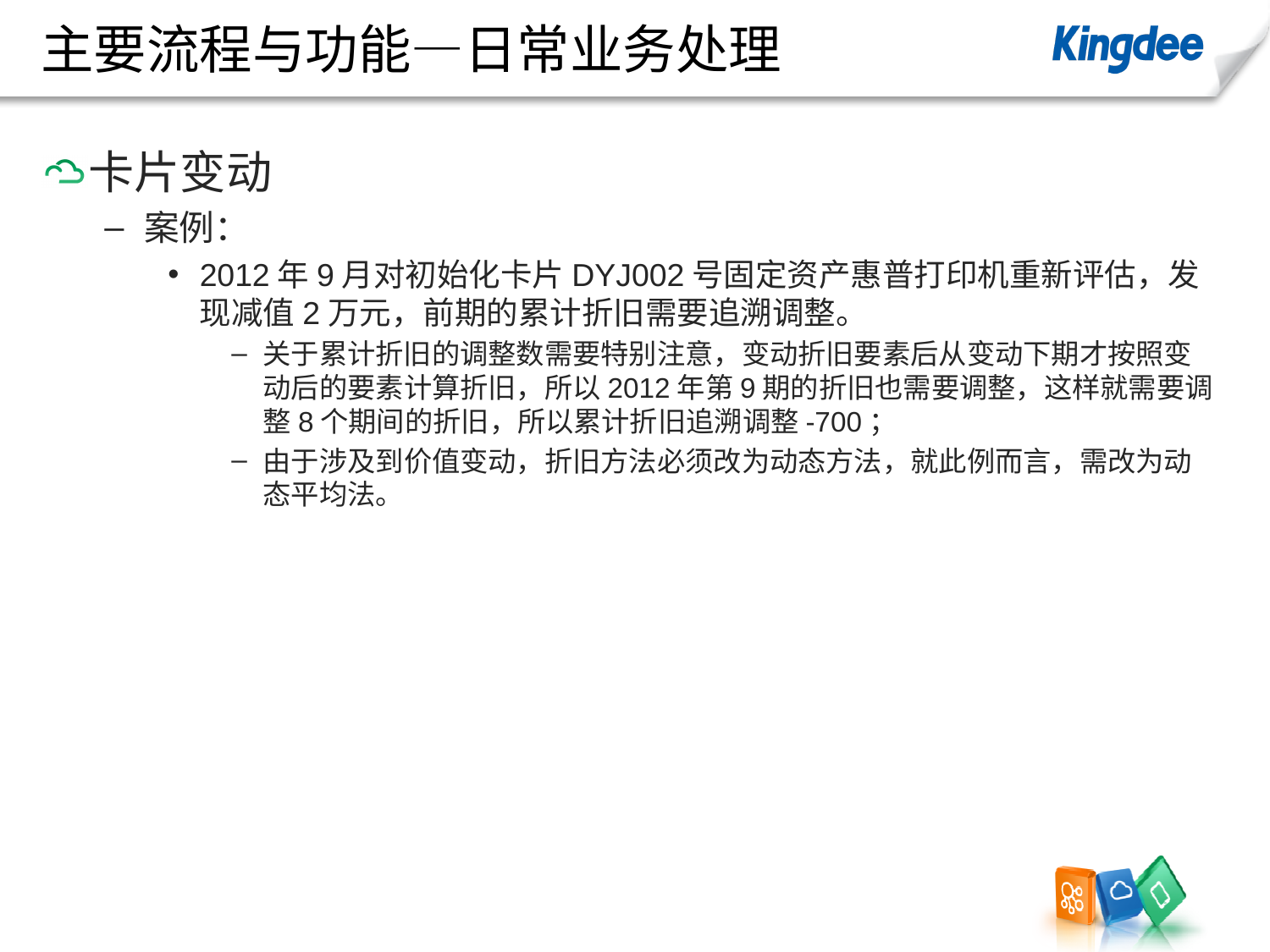

# 主要流程与功能—日常业务处理
卡片变动
案例：
2012年9月对初始化卡片DYJ002号固定资产惠普打印机重新评估，发现减值2万元，前期的累计折旧需要追溯调整。
关于累计折旧的调整数需要特别注意，变动折旧要素后从变动下期才按照变动后的要素计算折旧，所以2012年第9期的折旧也需要调整，这样就需要调整8个期间的折旧，所以累计折旧追溯调整-700；
由于涉及到价值变动，折旧方法必须改为动态方法，就此例而言，需改为动态平均法。